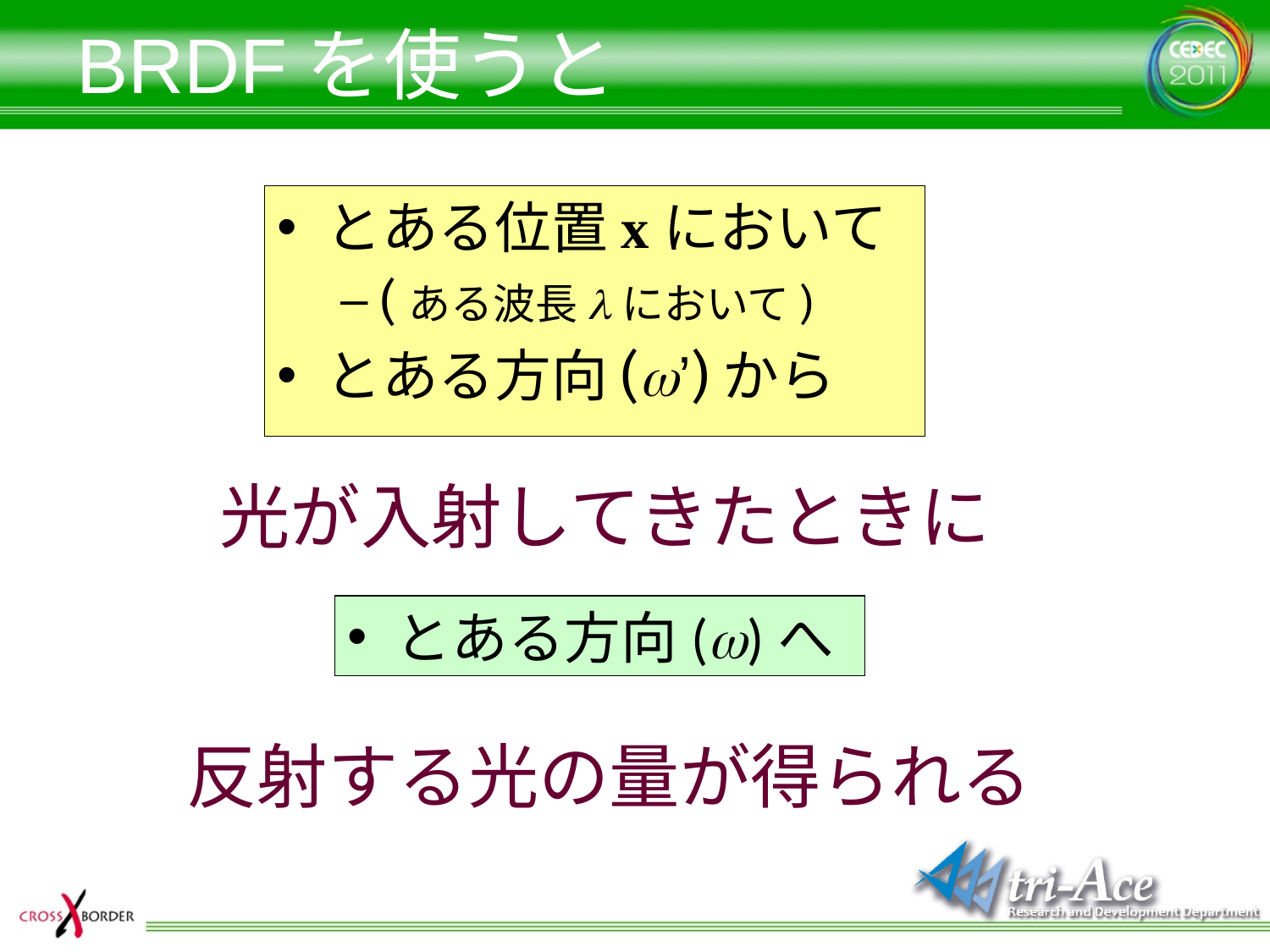

# BRDFを使うと
とある位置xにおいて
(ある波長λにおいて)
とある方向(ω’)から

光が入射してきたときに
とある方向(ω)へ

反射する光の量が得られる